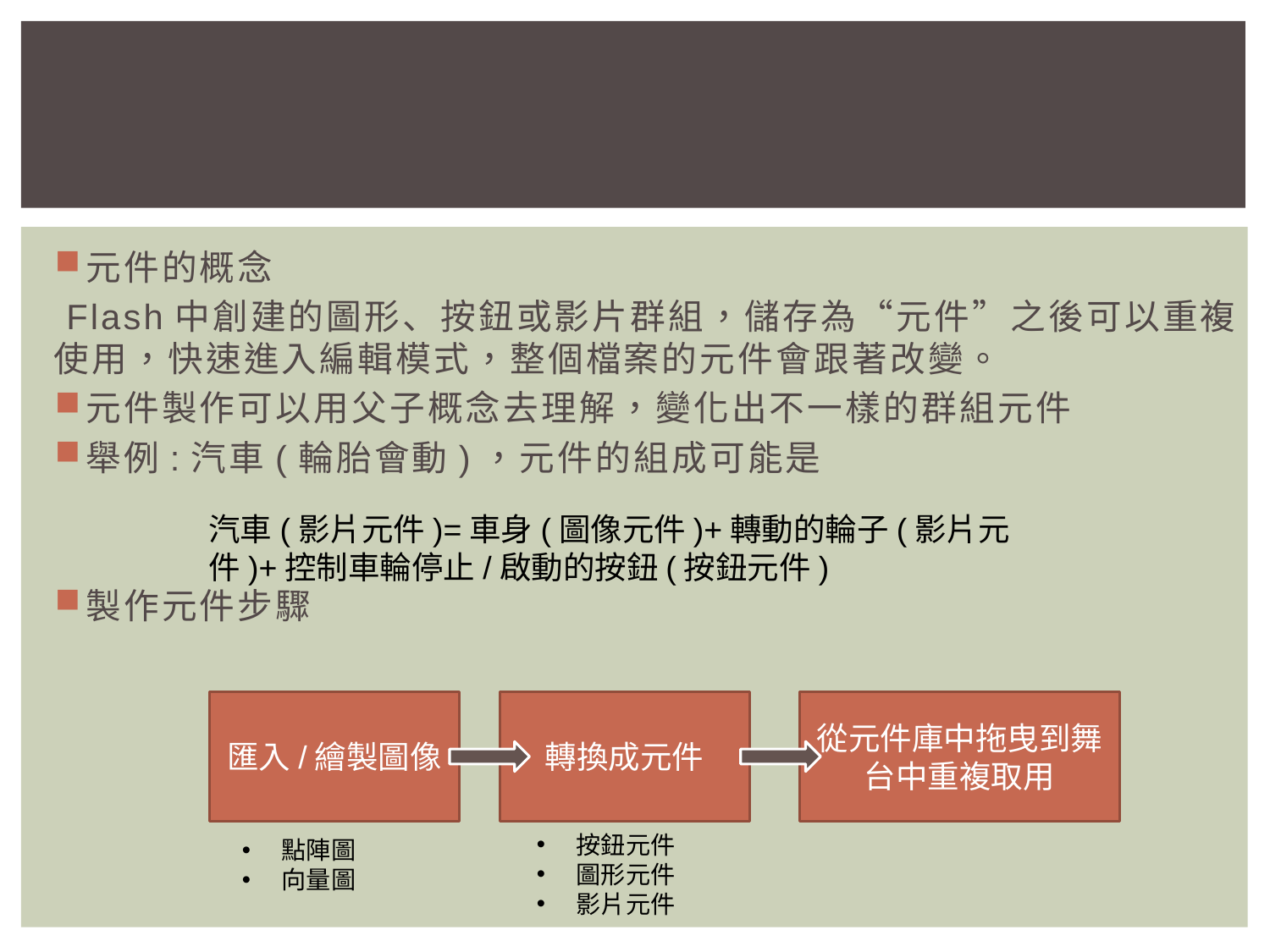

#
元件的概念
 Flash中創建的圖形、按鈕或影片群組，儲存為“元件”之後可以重複使用，快速進入編輯模式，整個檔案的元件會跟著改變。
元件製作可以用父子概念去理解，變化出不一樣的群組元件
舉例:汽車(輪胎會動)，元件的組成可能是

製作元件步驟

汽車(影片元件)=車身(圖像元件)+轉動的輪子(影片元件)+控制車輪停止/啟動的按鈕(按鈕元件)
匯入/繪製圖像
轉換成元件
從元件庫中拖曳到舞台中重複取用

按鈕元件
圖形元件
影片元件

點陣圖
向量圖